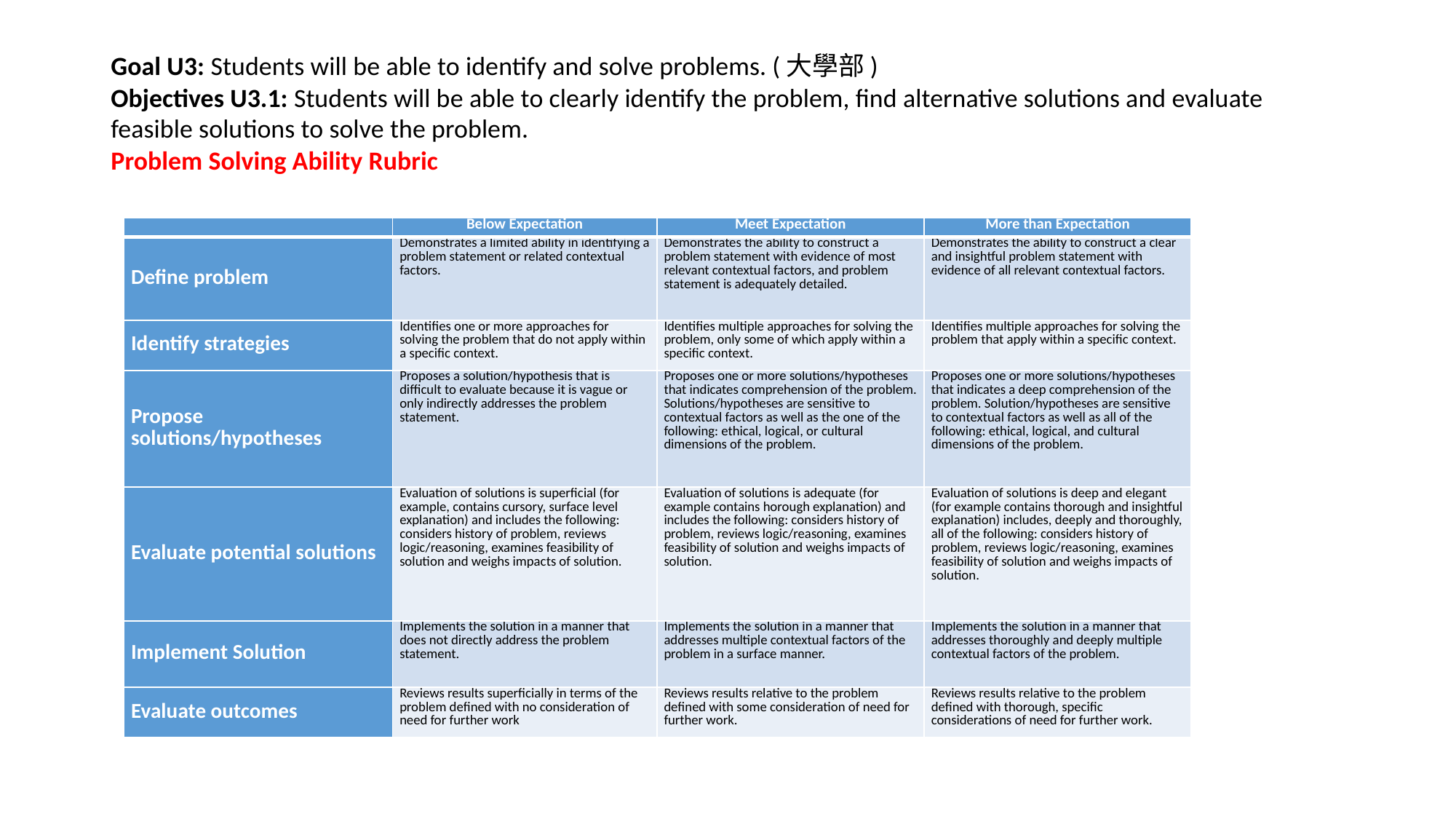

# Goal U3: Students will be able to identify and solve problems. (大學部) Objectives U3.1: Students will be able to clearly identify the problem, find alternative solutions and evaluate feasible solutions to solve the problem. Problem Solving Ability Rubric
|  | Below Expectation | Meet Expectation | More than Expectation |
| --- | --- | --- | --- |
| Define problem | Demonstrates a limited ability in identifying a problem statement or related contextual factors. | Demonstrates the ability to construct a problem statement with evidence of most relevant contextual factors, and problem statement is adequately detailed. | Demonstrates the ability to construct a clear and insightful problem statement with evidence of all relevant contextual factors. |
| Identify strategies | Identifies one or more approaches for solving the problem that do not apply within a specific context. | Identifies multiple approaches for solving the problem, only some of which apply within a specific context. | Identifies multiple approaches for solving the problem that apply within a specific context. |
| Propose solutions/hypotheses | Proposes a solution/hypothesis that is difficult to evaluate because it is vague or only indirectly addresses the problem statement. | Proposes one or more solutions/hypotheses that indicates comprehension of the problem. Solutions/hypotheses are sensitive to contextual factors as well as the one of the following: ethical, logical, or cultural dimensions of the problem. | Proposes one or more solutions/hypotheses that indicates a deep comprehension of the problem. Solution/hypotheses are sensitive to contextual factors as well as all of the following: ethical, logical, and cultural dimensions of the problem. |
| Evaluate potential solutions | Evaluation of solutions is superficial (for example, contains cursory, surface level explanation) and includes the following: considers history of problem, reviews logic/reasoning, examines feasibility of solution and weighs impacts of solution. | Evaluation of solutions is adequate (for example contains horough explanation) and includes the following: considers history of problem, reviews logic/reasoning, examines feasibility of solution and weighs impacts of solution. | Evaluation of solutions is deep and elegant (for example contains thorough and insightful explanation) includes, deeply and thoroughly, all of the following: considers history of problem, reviews logic/reasoning, examines feasibility of solution and weighs impacts of solution. |
| Implement Solution | Implements the solution in a manner that does not directly address the problem statement. | Implements the solution in a manner that addresses multiple contextual factors of the problem in a surface manner. | Implements the solution in a manner that addresses thoroughly and deeply multiple contextual factors of the problem. |
| Evaluate outcomes | Reviews results superficially in terms of the problem defined with no consideration of need for further work | Reviews results relative to the problem defined with some consideration of need for further work. | Reviews results relative to the problem defined with thorough, specific considerations of need for further work. |